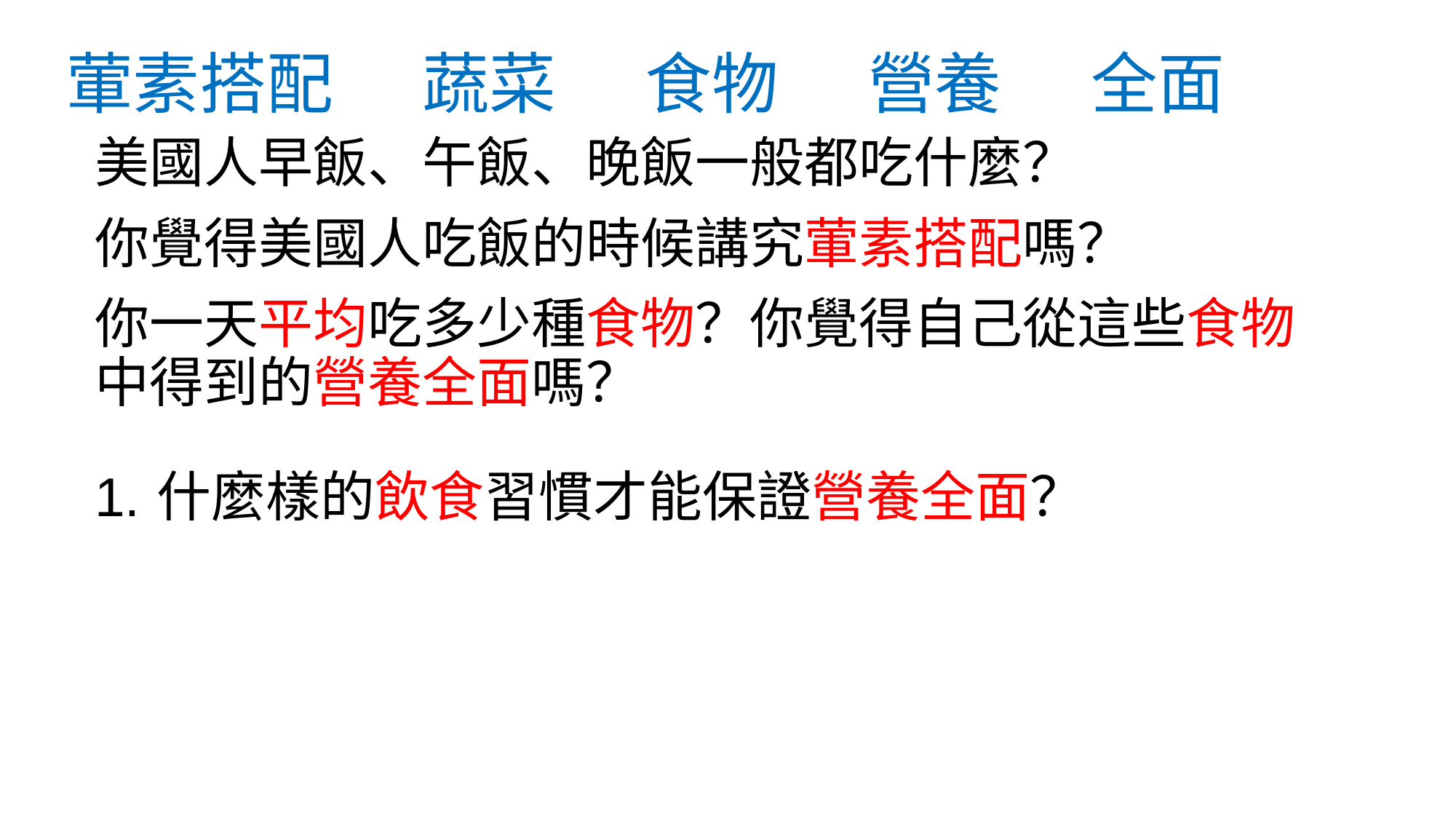

# 葷素搭配      蔬菜      食物      營養      全面
美國人早飯、午飯、晚飯一般都吃什麼？
你覺得美國人吃飯的時候講究葷素搭配嗎？
你一天平均吃多少種食物？你覺得自己從這些食物中得到的營養全面嗎？
什麼樣的飲食習慣才能保證營養全面？